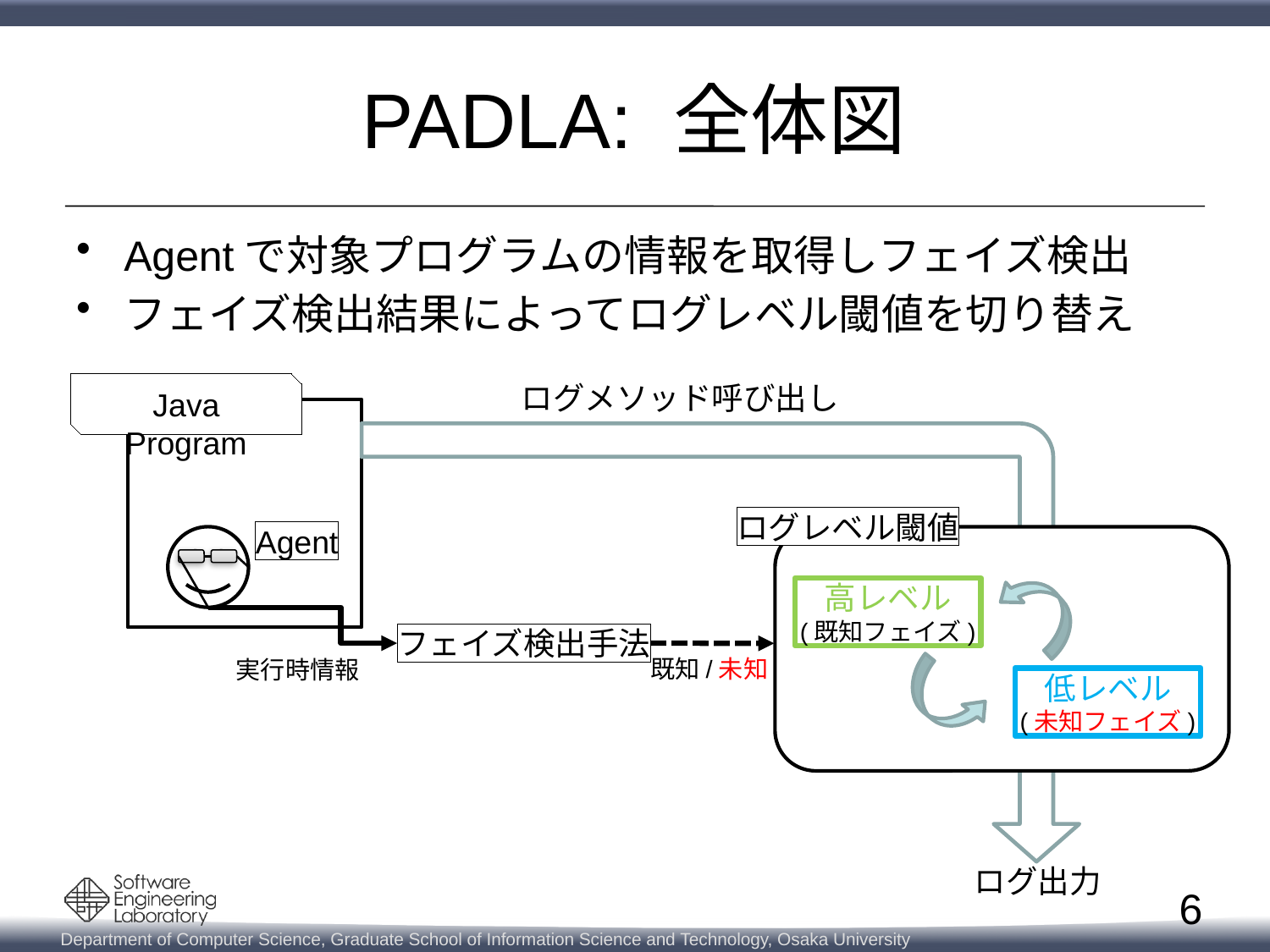

# PADLA: 全体図
Agentで対象プログラムの情報を取得しフェイズ検出
フェイズ検出結果によってログレベル閾値を切り替え

Java Program
ログメソッド呼び出し

ログレベル閾値
Agent

高レベル
(既知フェイズ)
フェイズ検出手法
既知/未知
実行時情報

低レベル
(未知フェイズ)
ログ出力
6